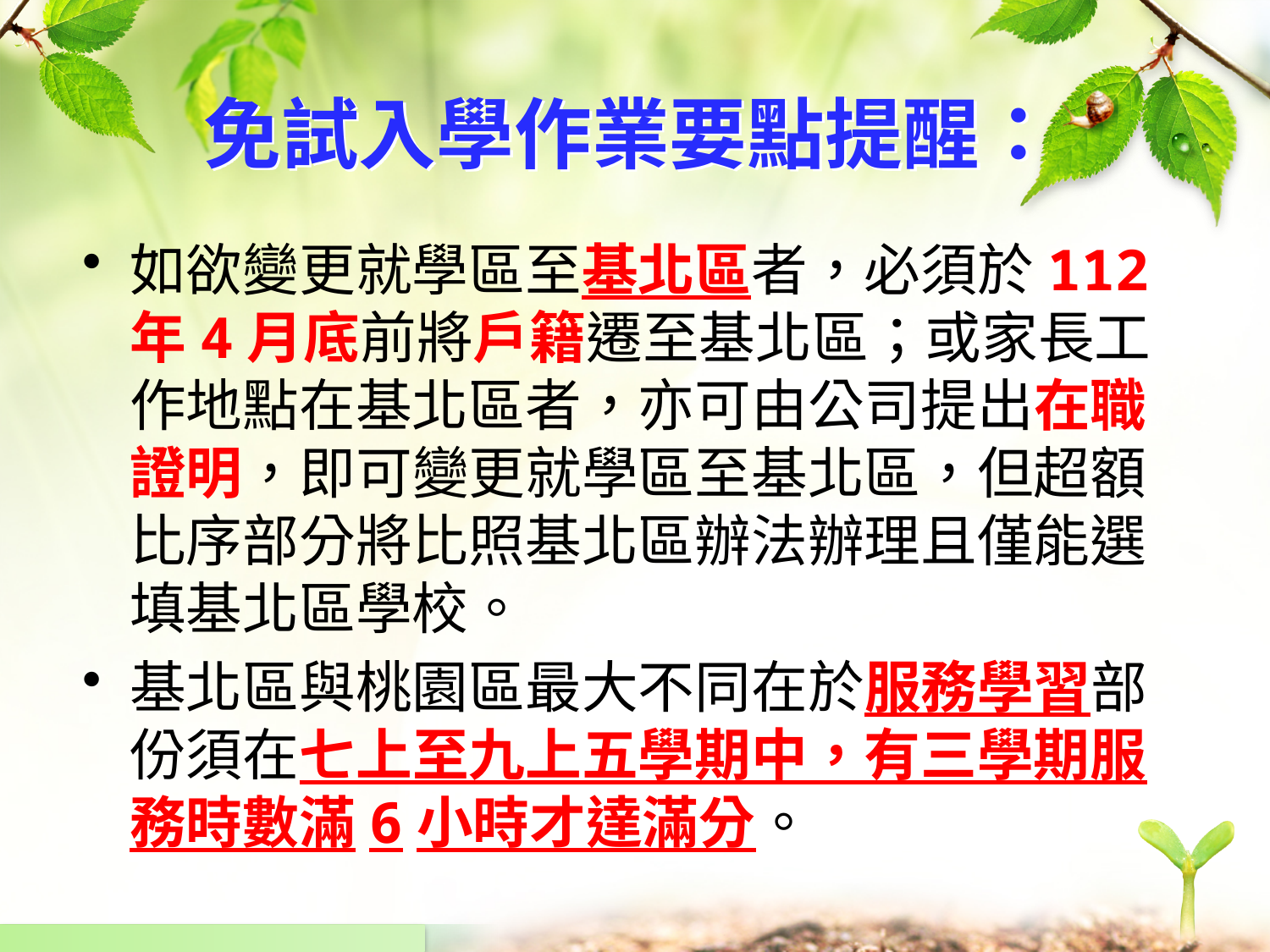

# 免試入學作業要點提醒：
如欲變更就學區至基北區者，必須於112年4月底前將戶籍遷至基北區；或家長工作地點在基北區者，亦可由公司提出在職證明，即可變更就學區至基北區，但超額比序部分將比照基北區辦法辦理且僅能選填基北區學校。
基北區與桃園區最大不同在於服務學習部份須在七上至九上五學期中，有三學期服務時數滿6小時才達滿分。